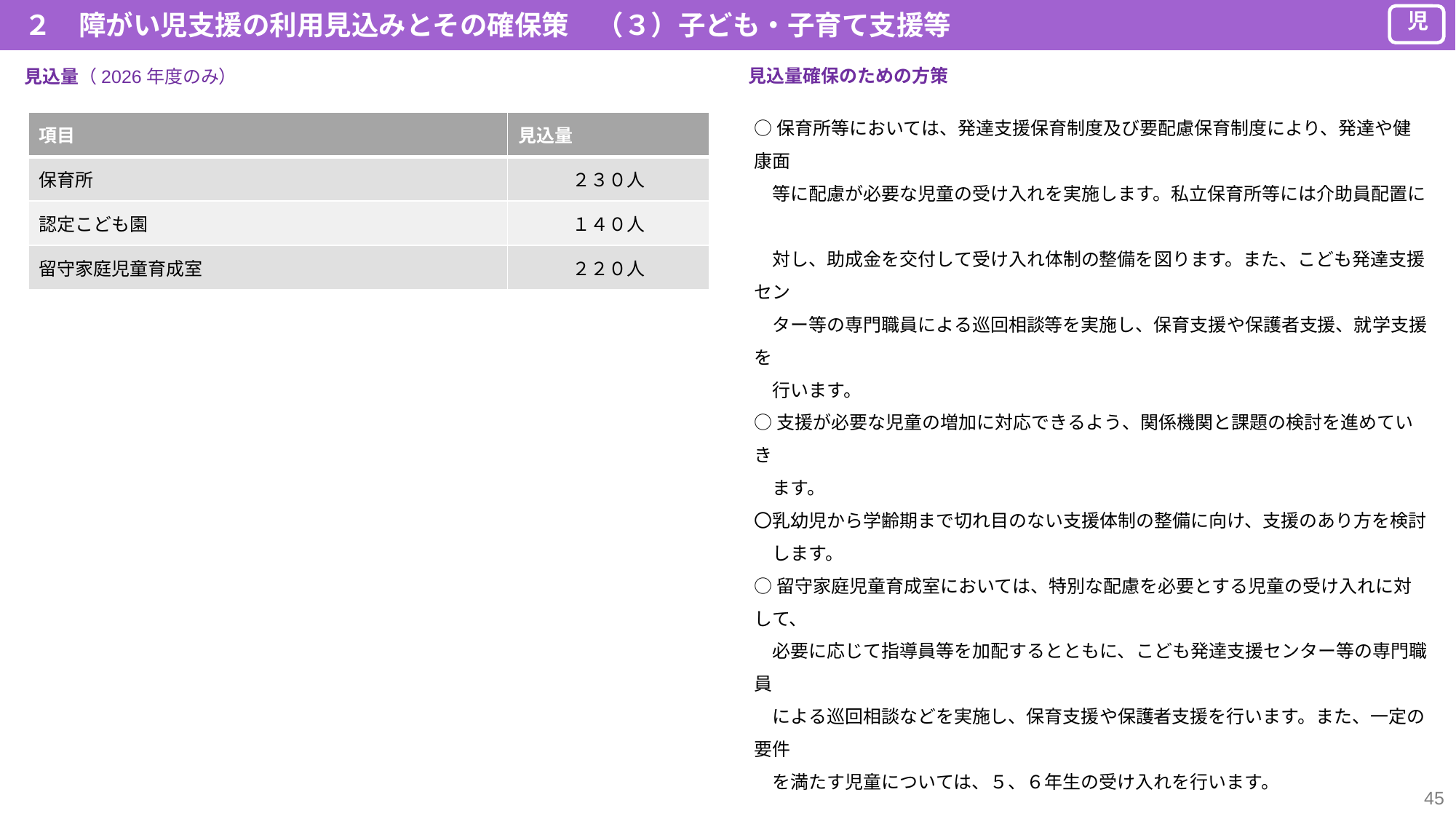

２　障がい児支援の利用見込みとその確保策　（３）子ども・子育て支援等
児

見込量確保のための方策
見込量（2026年度のみ）
○保育所等においては、発達支援保育制度及び要配慮保育制度により、発達や健康面
　等に配慮が必要な児童の受け入れを実施します。私立保育所等には介助員配置に
　対し、助成金を交付して受け入れ体制の整備を図ります。また、こども発達支援セン
　ター等の専門職員による巡回相談等を実施し、保育支援や保護者支援、就学支援を
　行います。
○支援が必要な児童の増加に対応できるよう、関係機関と課題の検討を進めていき
　ます。
〇乳幼児から学齢期まで切れ目のない支援体制の整備に向け、支援のあり方を検討
　します。
○留守家庭児童育成室においては、特別な配慮を必要とする児童の受け入れに対して、
　必要に応じて指導員等を加配するとともに、こども発達支援センター等の専門職員
　による巡回相談などを実施し、保育支援や保護者支援を行います。また、一定の要件
　を満たす児童については、５、６年生の受け入れを行います。
| 項目 | 見込量 |
| --- | --- |
| 保育所 | ２３０人 |
| 認定こども園 | １４０人 |
| 留守家庭児童育成室 | ２２０人 |
45